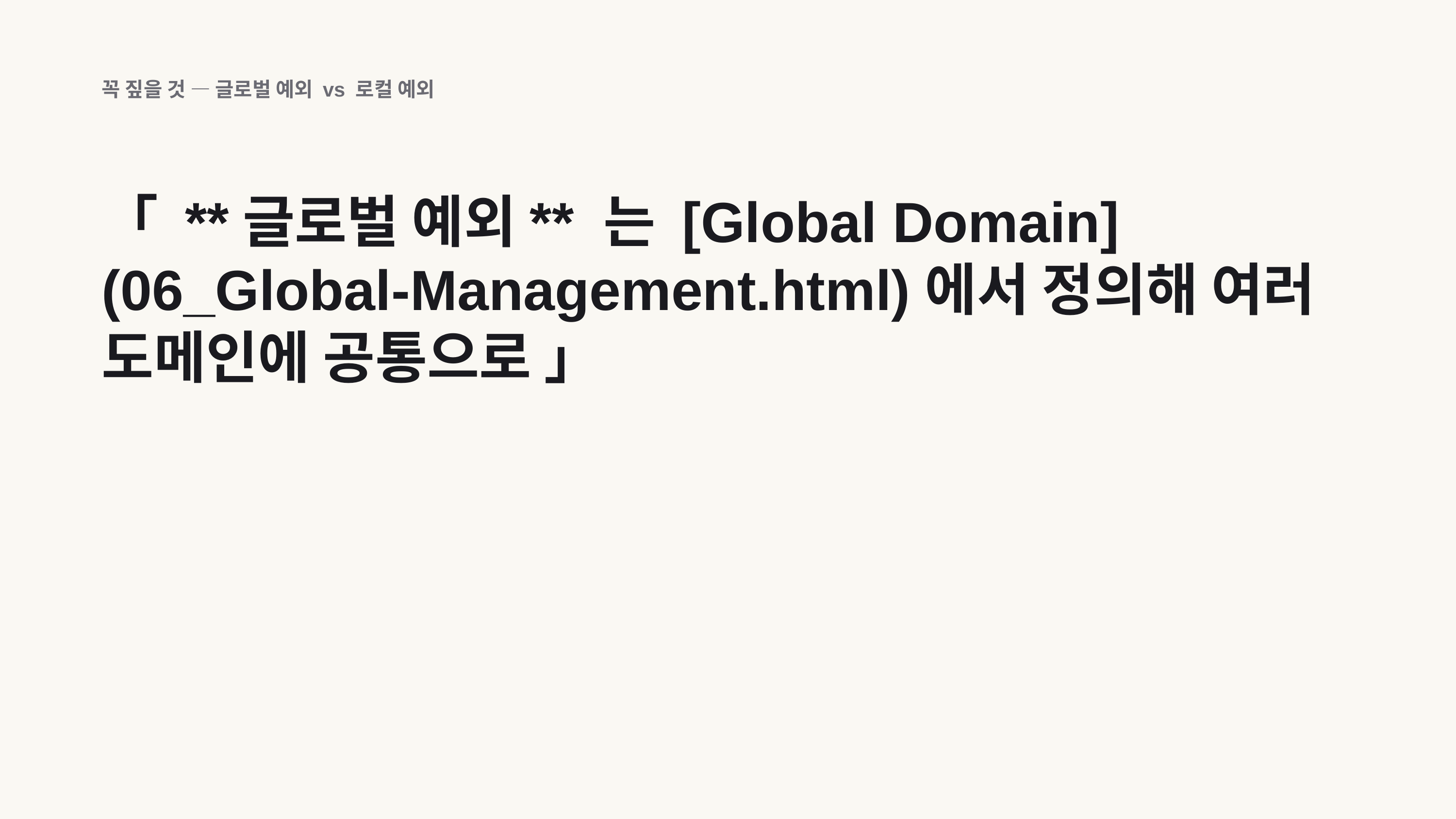

꼭 짚을 것 — 글로벌 예외 vs 로컬 예외
「 **글로벌 예외** 는 [Global Domain](06_Global-Management.html)에서 정의해 여러 도메인에 공통으로 」